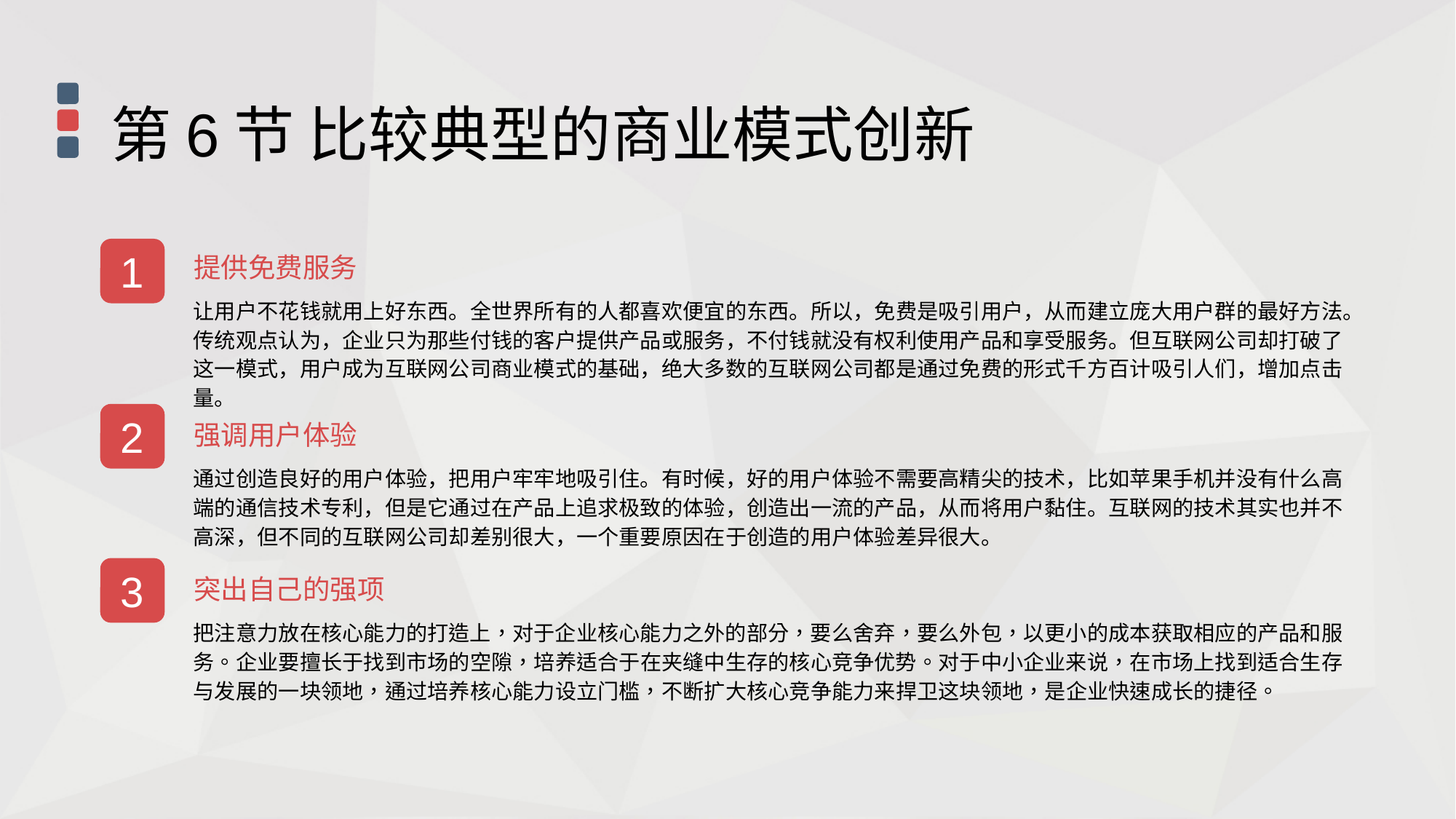

第6节 比较典型的商业模式创新
1
提供免费服务
让用户不花钱就用上好东西。全世界所有的人都喜欢便宜的东西。所以，免费是吸引用户，从而建立庞大用户群的最好方法。传统观点认为，企业只为那些付钱的客户提供产品或服务，不付钱就没有权利使用产品和享受服务。但互联网公司却打破了这一模式，用户成为互联网公司商业模式的基础，绝大多数的互联网公司都是通过免费的形式千方百计吸引人们，增加点击量。
2
强调用户体验
通过创造良好的用户体验，把用户牢牢地吸引住。有时候，好的用户体验不需要高精尖的技术，比如苹果手机并没有什么高端的通信技术专利，但是它通过在产品上追求极致的体验，创造出一流的产品，从而将用户黏住。互联网的技术其实也并不高深，但不同的互联网公司却差别很大，一个重要原因在于创造的用户体验差异很大。
3
突出自己的强项
把注意力放在核心能力的打造上，对于企业核心能力之外的部分，要么舍弃，要么外包，以更小的成本获取相应的产品和服务。企业要擅长于找到市场的空隙，培养适合于在夹缝中生存的核心竞争优势。对于中小企业来说，在市场上找到适合生存与发展的一块领地，通过培养核心能力设立门槛，不断扩大核心竞争能力来捍卫这块领地，是企业快速成长的捷径。